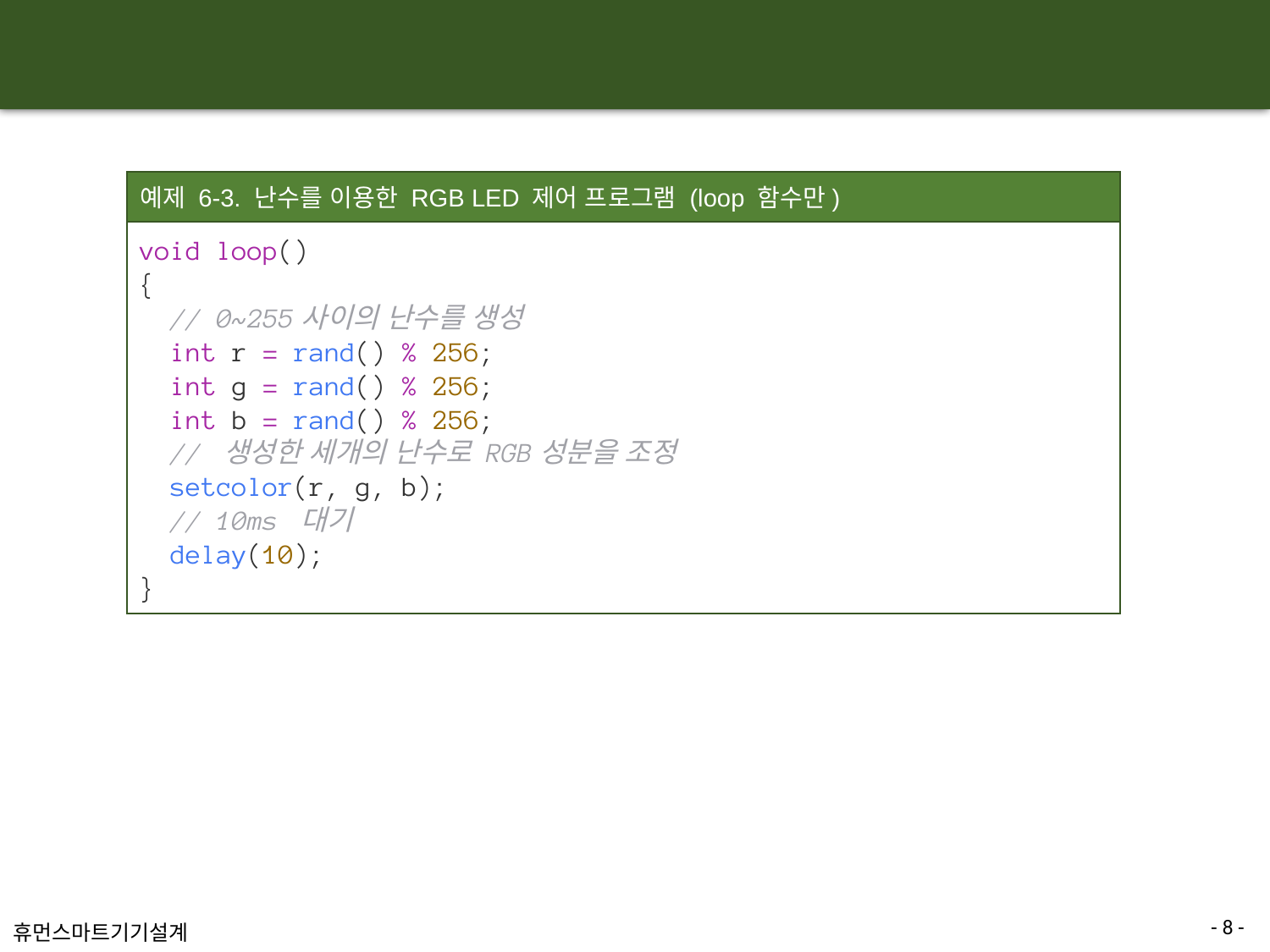

#
예제 6-3. 난수를 이용한 RGB LED 제어 프로그램 (loop 함수만)
void loop()
{
  // 0~255사이의 난수를 생성
  int r = rand() % 256;
  int g = rand() % 256;
  int b = rand() % 256;
  // 생성한 세개의 난수로 RGB성분을 조정
  setcolor(r, g, b);
  // 10ms 대기
  delay(10);
}
- 8 -